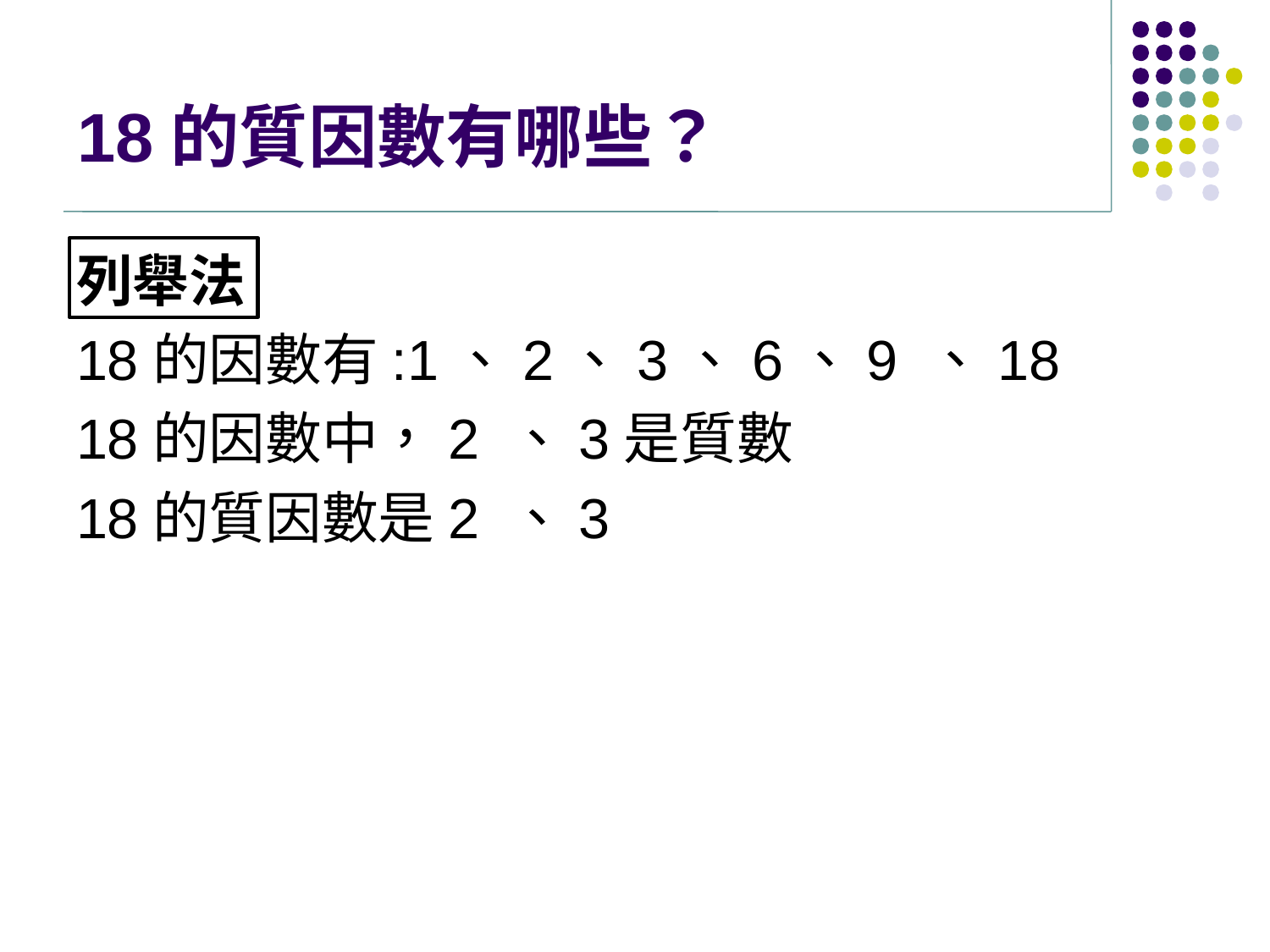

# 18的質因數有哪些？

列舉法
18的因數有:1、2、3、6、9 、18
18的因數中，2 、3是質數
18的質因數是2 、3